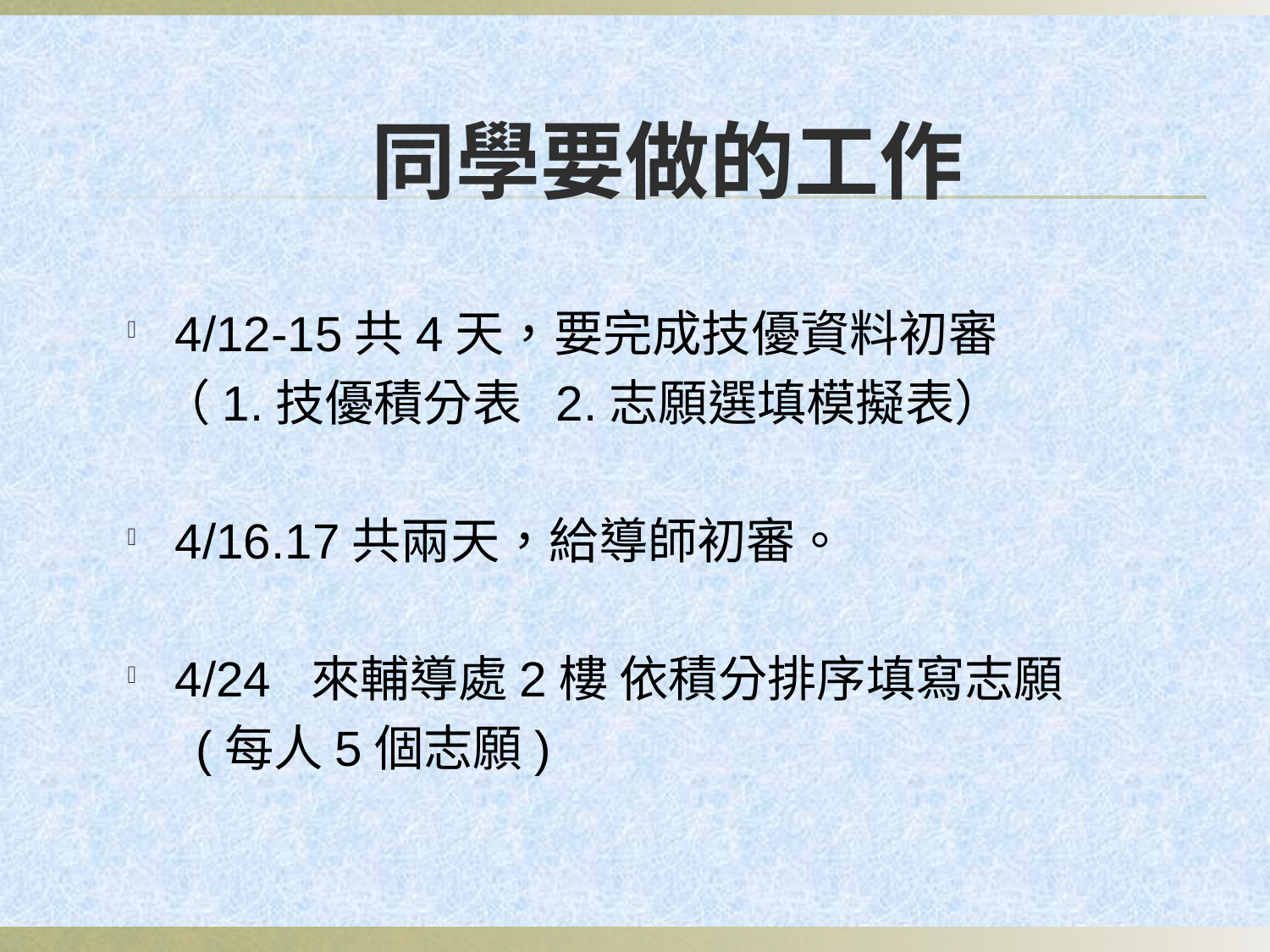

# 同學要做的工作
4/12-15共4天，要完成技優資料初審
  （1.技優積分表  2.志願選填模擬表）

4/16.17共兩天，給導師初審。

4/24  來輔導處2樓 依積分排序填寫志願
     (每人5個志願)